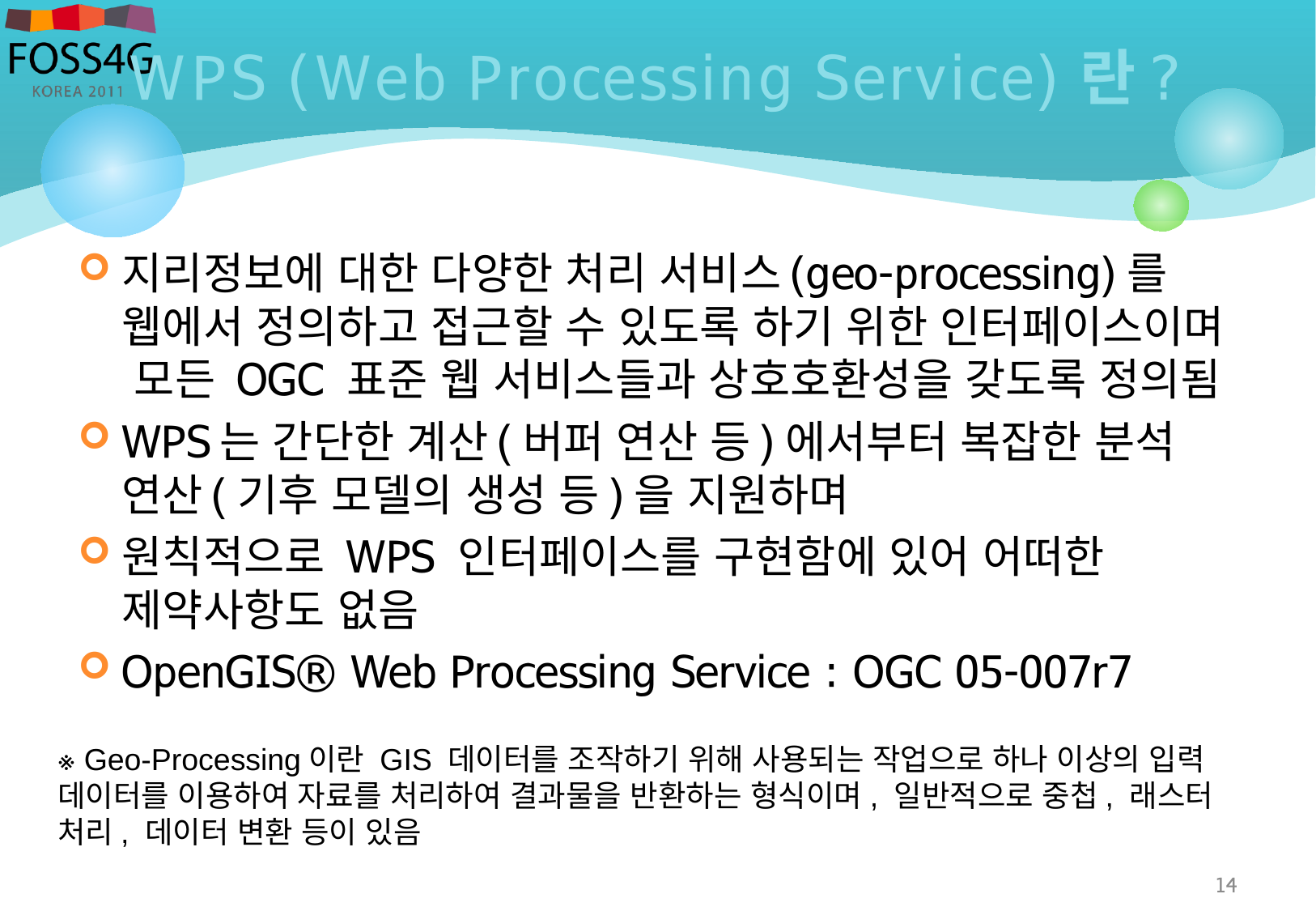

# WPS (Web Processing Service)란?
지리정보에 대한 다양한 처리 서비스(geo-processing)를 웹에서 정의하고 접근할 수 있도록 하기 위한 인터페이스이며  모든 OGC 표준 웹 서비스들과 상호호환성을 갖도록 정의됨
WPS는 간단한 계산(버퍼 연산 등)에서부터 복잡한 분석 연산(기후 모델의 생성 등)을 지원하며
원칙적으로 WPS 인터페이스를 구현함에 있어 어떠한 제약사항도 없음
OpenGIS® Web Processing Service : OGC 05-007r7
※ Geo-Processing이란 GIS 데이터를 조작하기 위해 사용되는 작업으로 하나 이상의 입력 데이터를 이용하여 자료를 처리하여 결과물을 반환하는 형식이며, 일반적으로 중첩, 래스터 처리, 데이터 변환 등이 있음
14